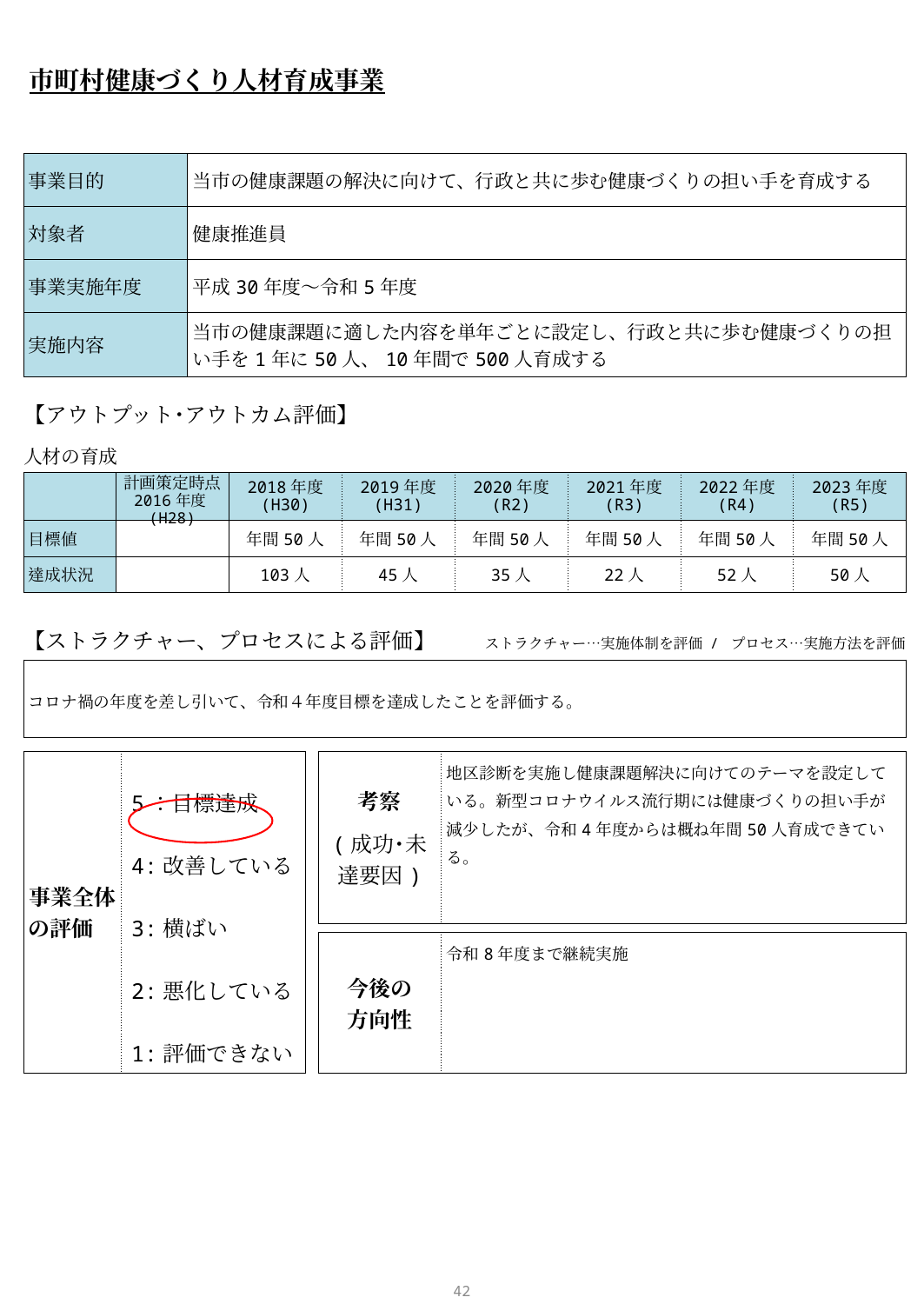

市町村健康づくり人材育成事業
| 事業目的 | 当市の健康課題の解決に向けて、行政と共に歩む健康づくりの担い手を育成する |
| --- | --- |
| 対象者 | 健康推進員 |
| 事業実施年度 | 平成30年度～令和5年度 |
| 実施内容 | 当市の健康課題に適した内容を単年ごとに設定し、行政と共に歩む健康づくりの担い手を1年に50人、10年間で500人育成する |
【アウトプット･アウトカム評価】
人材の育成
|  | 計画策定時点 2016年度(H28) | 2018年度 (H30) | 2019年度 (H31) | 2020年度 (R2) | 2021年度 (R3) | 2022年度 (R4) | 2023年度 (R5) |
| --- | --- | --- | --- | --- | --- | --- | --- |
| 目標値 |  | 年間50人 | 年間50人 | 年間50人 | 年間50人 | 年間50人 | 年間50人 |
| 達成状況 |  | 103人 | 45人 | 35人 | 22人 | 52人 | 50人 |
ストラクチャー…実施体制を評価 / プロセス…実施方法を評価
【ストラクチャー、プロセスによる評価】

| コロナ禍の年度を差し引いて、令和４年度目標を達成したことを評価する。 |
| --- |
| 考察 (成功･未達要因) | 地区診断を実施し健康課題解決に向けてのテーマを設定している。新型コロナウイルス流行期には健康づくりの担い手が減少したが、令和4年度からは概ね年間50人育成できている。 |
| --- | --- |
| 事業全体 の評価 | 5：目標達成 4:改善している 3:横ばい 2:悪化している 1:評価できない |
| --- | --- |

| 今後の 方向性 | 令和8年度まで継続実施 |
| --- | --- |
42